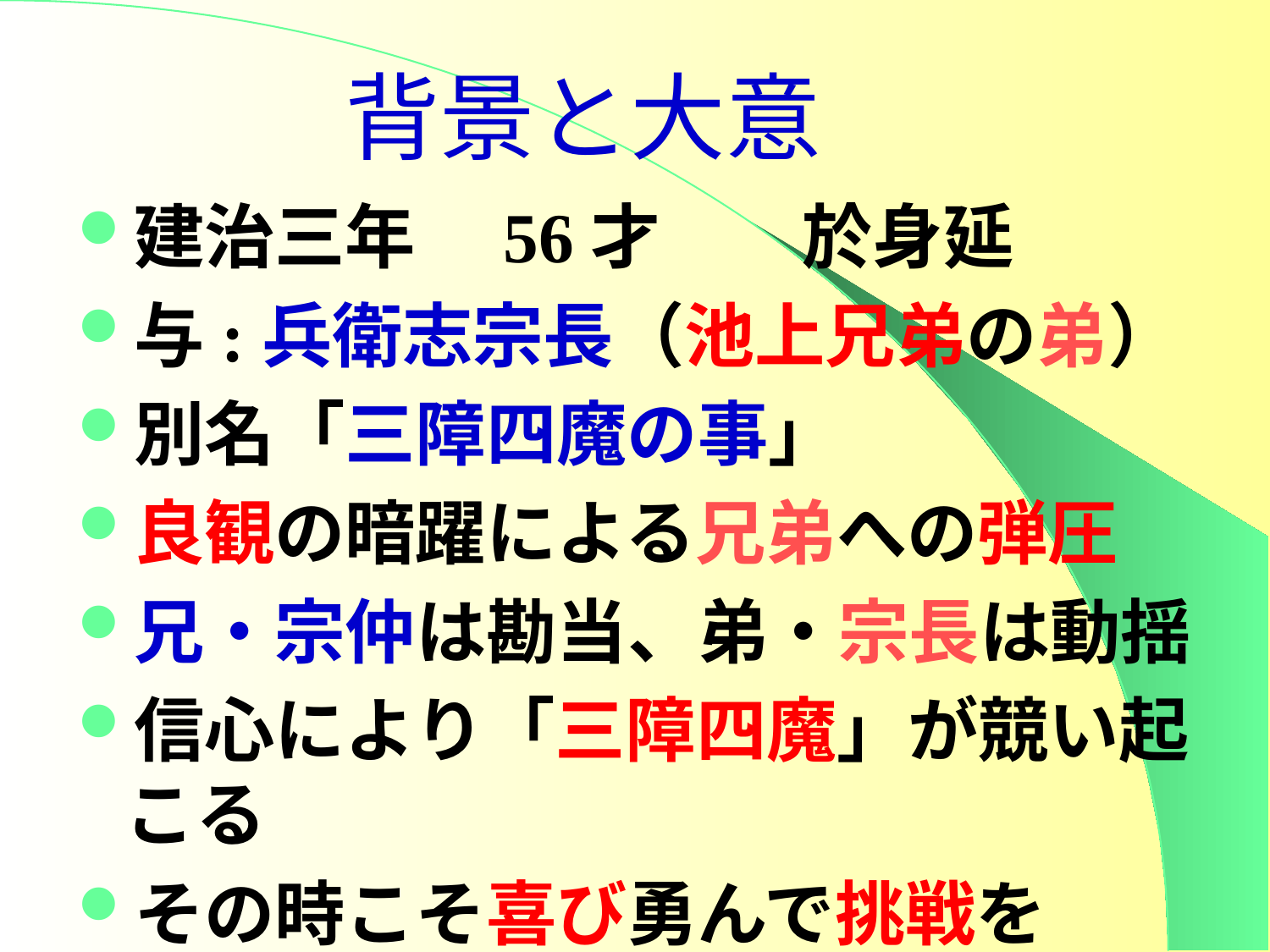

# 背景と大意
建治三年　56才　　於身延
与:兵衛志宗長（池上兄弟の弟）
別名「三障四魔の事」
良観の暗躍による兄弟への弾圧
兄・宗仲は勘当、弟・宗長は動揺
信心により「三障四魔」が競い起こる
その時こそ喜び勇んで挑戦を